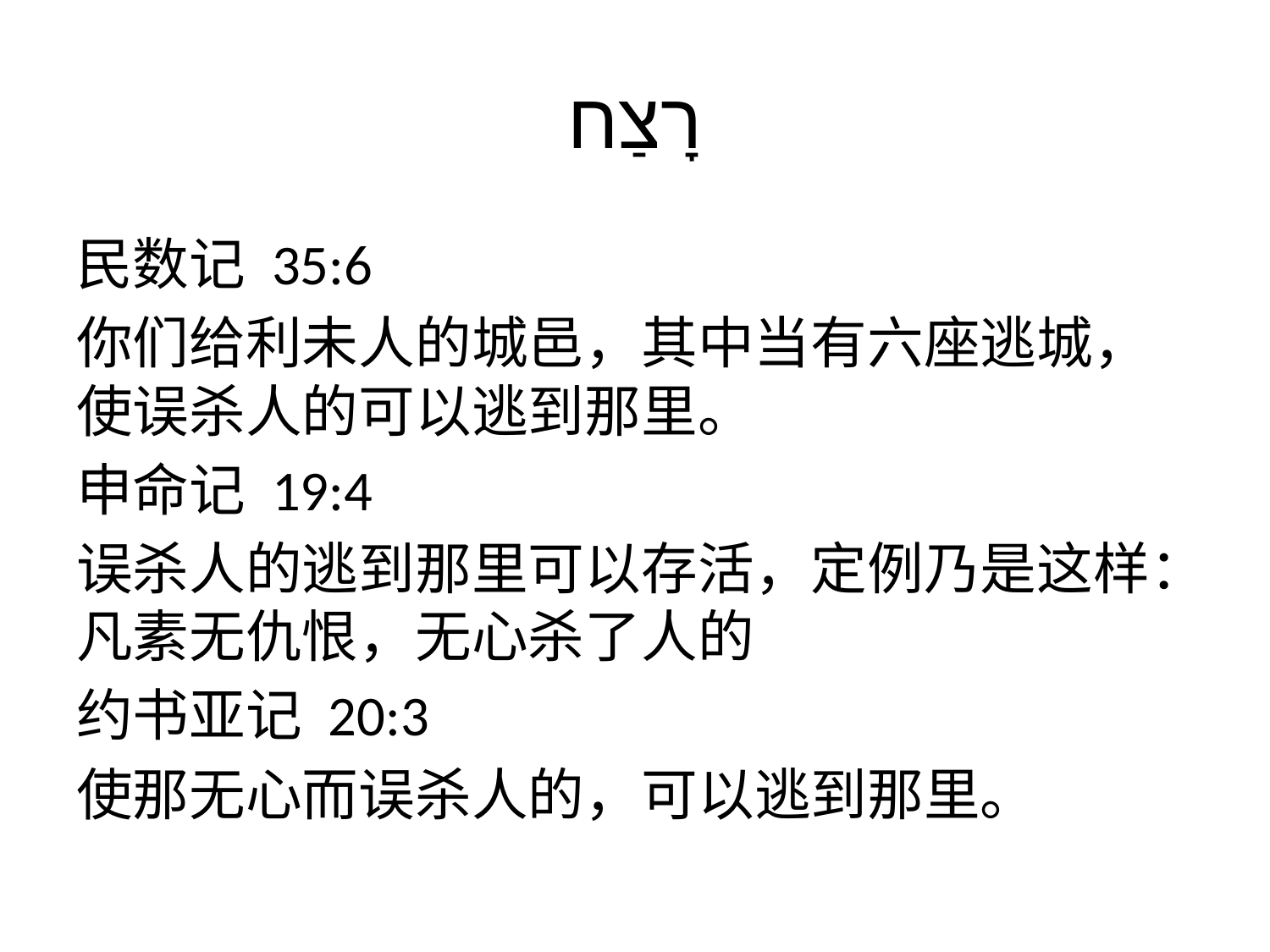

# רָצַח
民数记 35:6
你们给利未人的城邑，其中当有六座逃城，使误杀人的可以逃到那里。
申命记 19:4
误杀人的逃到那里可以存活，定例乃是这样：凡素无仇恨，无心杀了人的
约书亚记 20:3
使那无心而误杀人的，可以逃到那里。